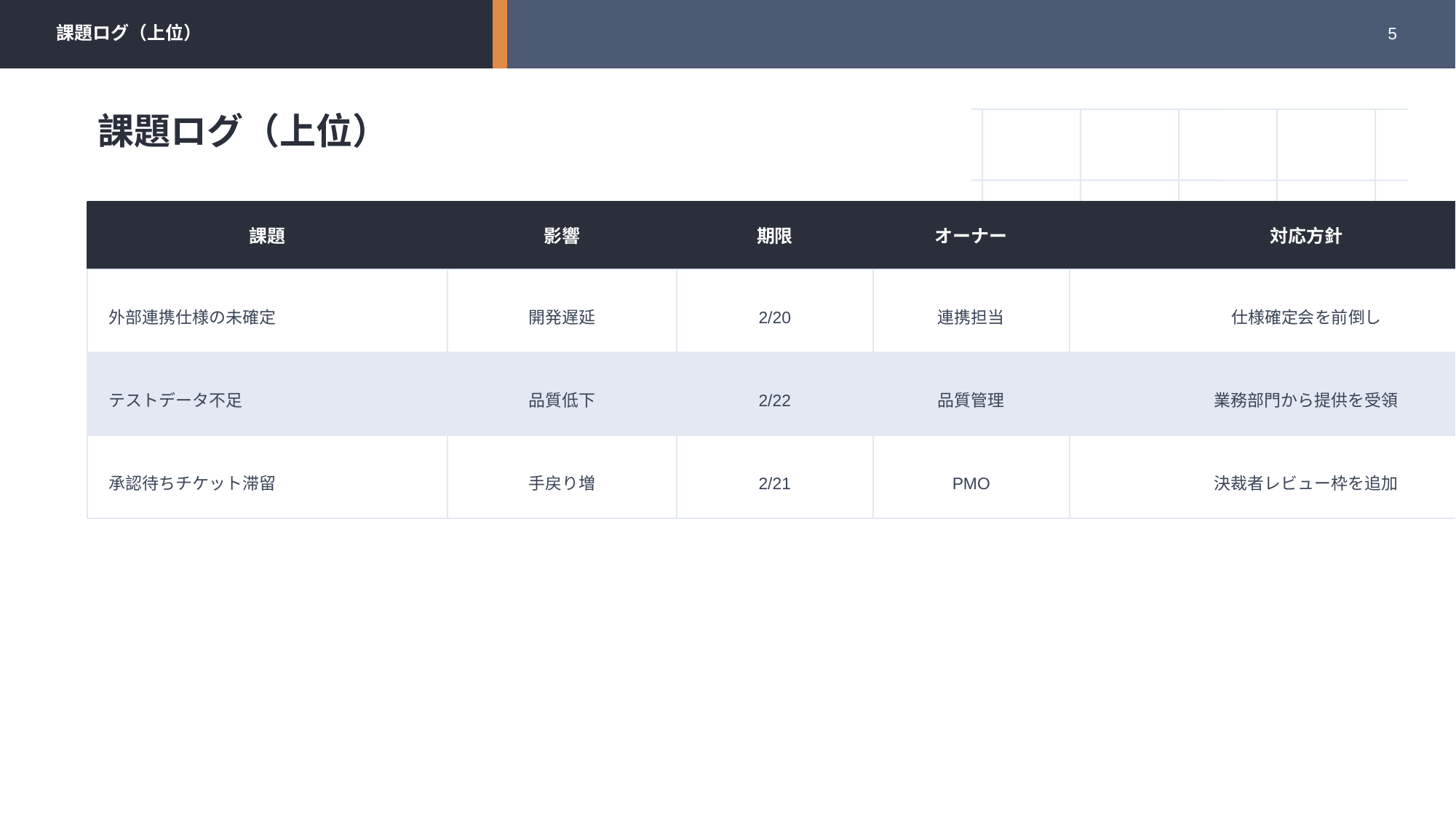

課題ログ（上位）
5
課題ログ（上位）

課題
影響
期限
オーナー
対応方針

外部連携仕様の未確定
開発遅延
2/20
連携担当
仕様確定会を前倒し

テストデータ不足
品質低下
2/22
品質管理
業務部門から提供を受領

承認待ちチケット滞留
手戻り増
2/21
PMO
決裁者レビュー枠を追加